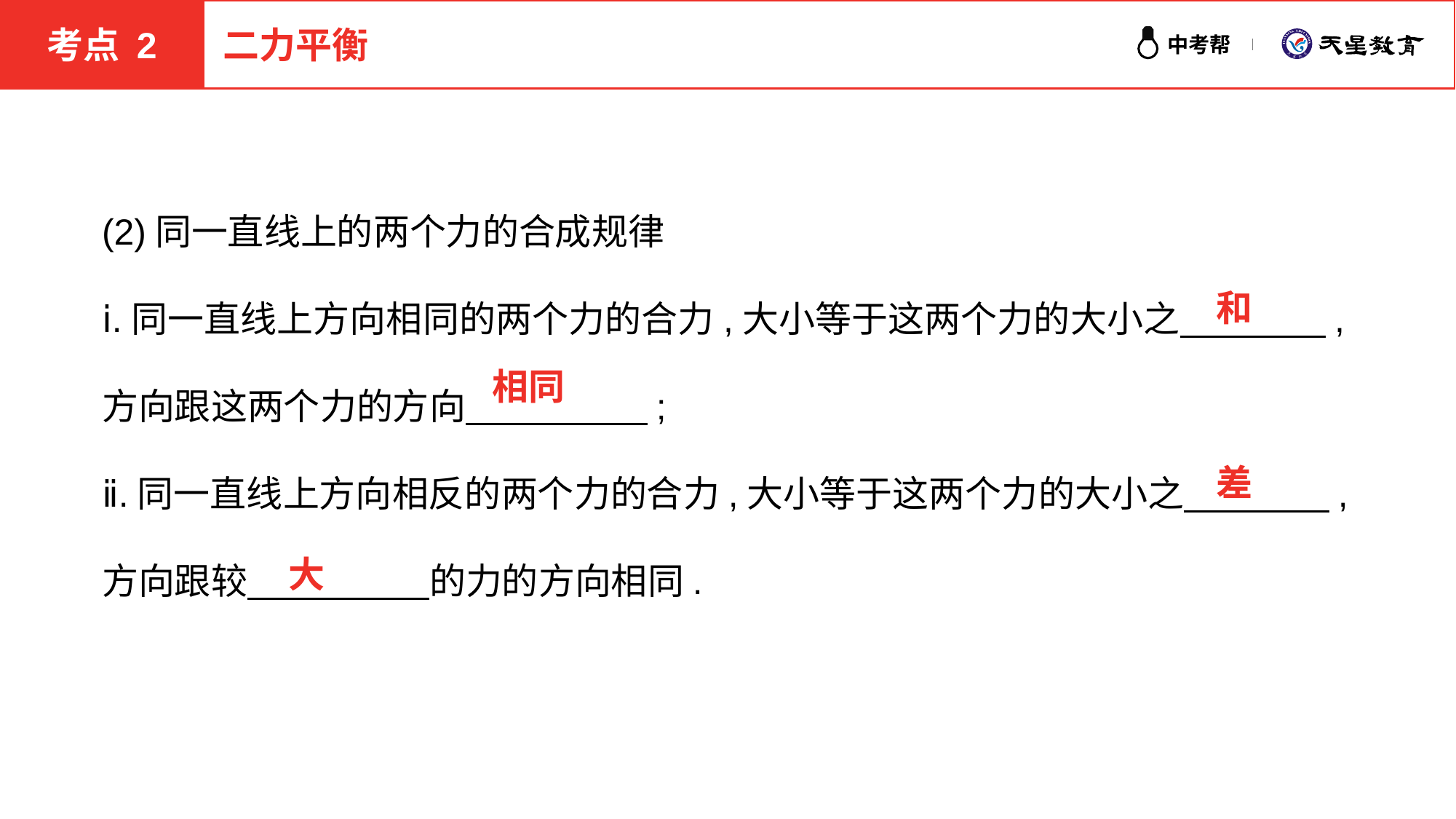

考点 2
二力平衡
(2)同一直线上的两个力的合成规律
ⅰ.同一直线上方向相同的两个力的合力,大小等于这两个力的大小之　　　　,方向跟这两个力的方向　　　　　;
ⅱ.同一直线上方向相反的两个力的合力,大小等于这两个力的大小之　　　　,方向跟较　　　　　的力的方向相同.
和
相同
差
大